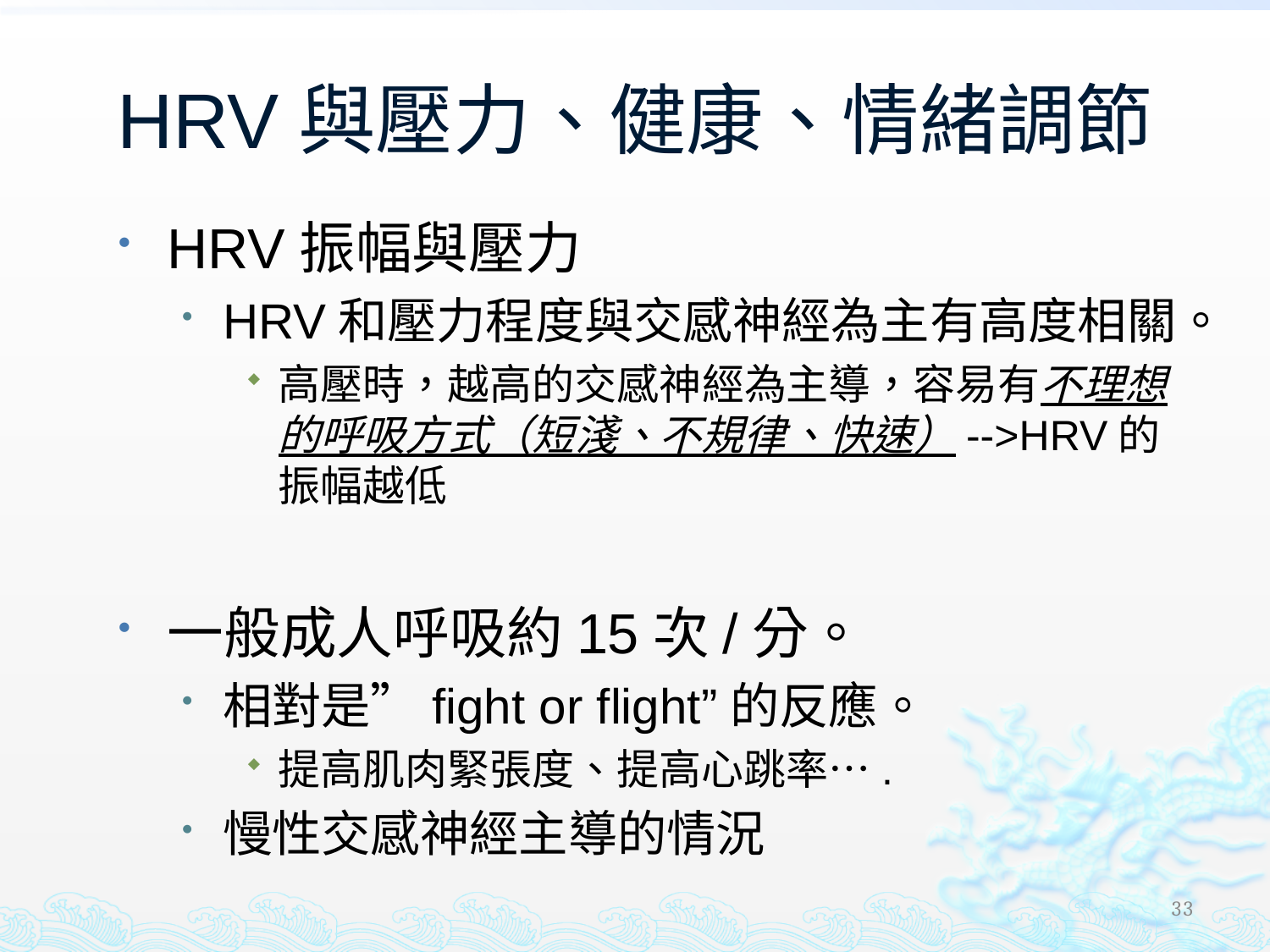

# HRV與壓力、健康、情緒調節
HRV振幅與壓力
HRV和壓力程度與交感神經為主有高度相關。
高壓時，越高的交感神經為主導，容易有不理想的呼吸方式（短淺、不規律、快速）-->HRV的振幅越低

一般成人呼吸約15次/分。
相對是”fight or flight”的反應。
提高肌肉緊張度、提高心跳率….
慢性交感神經主導的情況

33